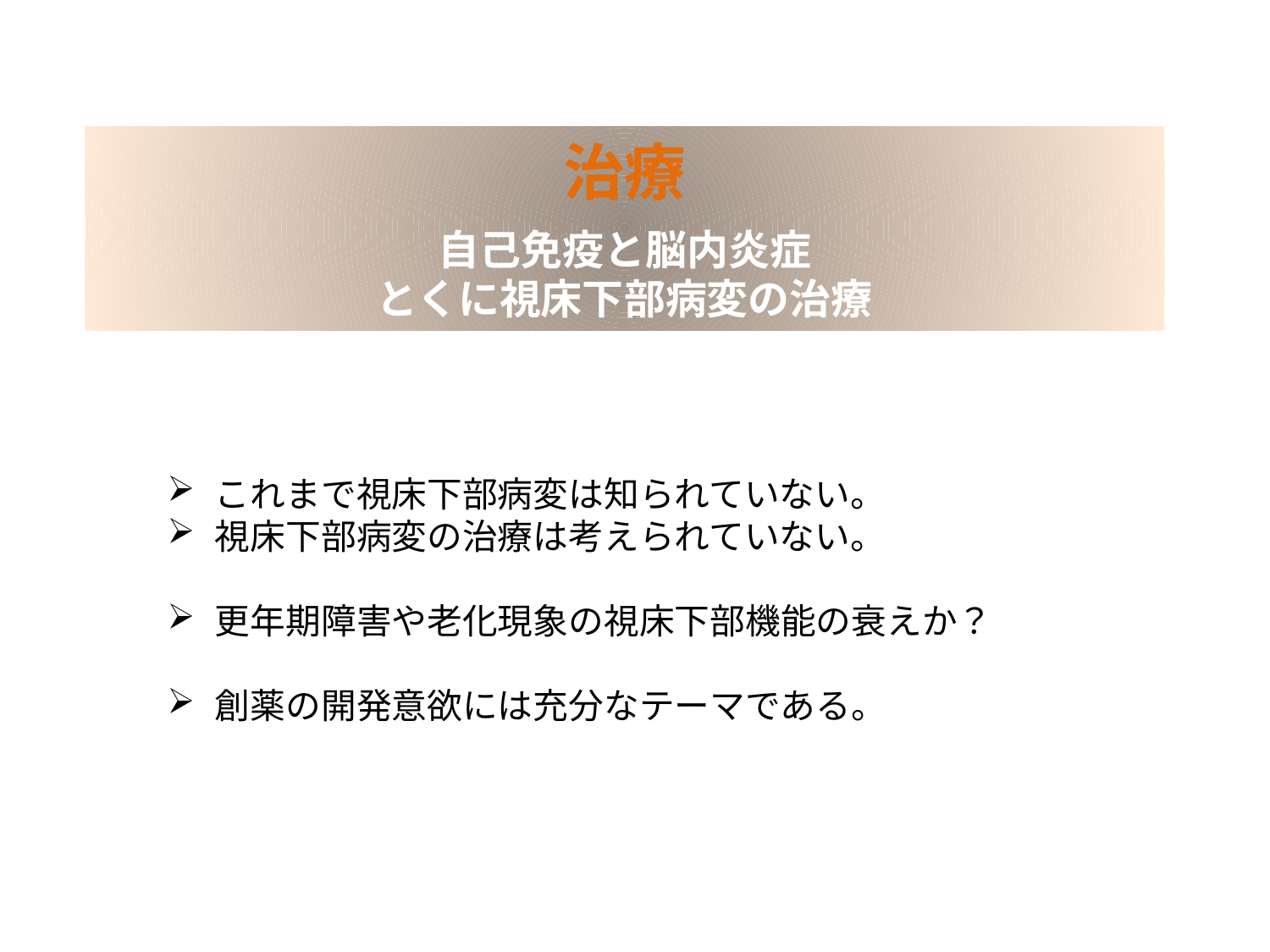

# 治療 自己免疫と脳内炎症 とくに視床下部病変の治療
これまで視床下部病変は知られていない。
視床下部病変の治療は考えられていない。

更年期障害や老化現象の視床下部機能の衰えか？

創薬の開発意欲には充分なテーマである。